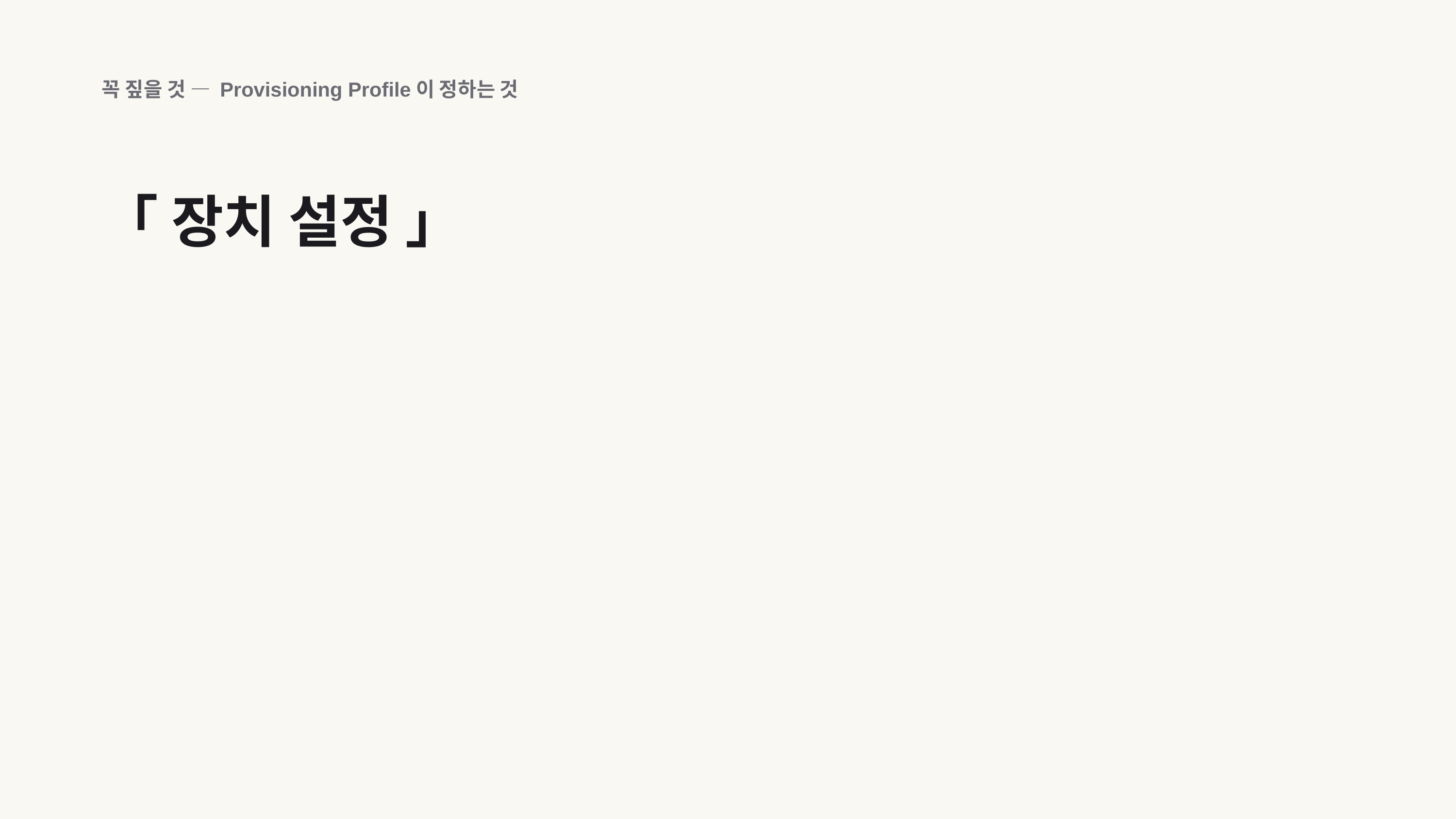

꼭 짚을 것 — Provisioning Profile이 정하는 것
「 장치 설정 」